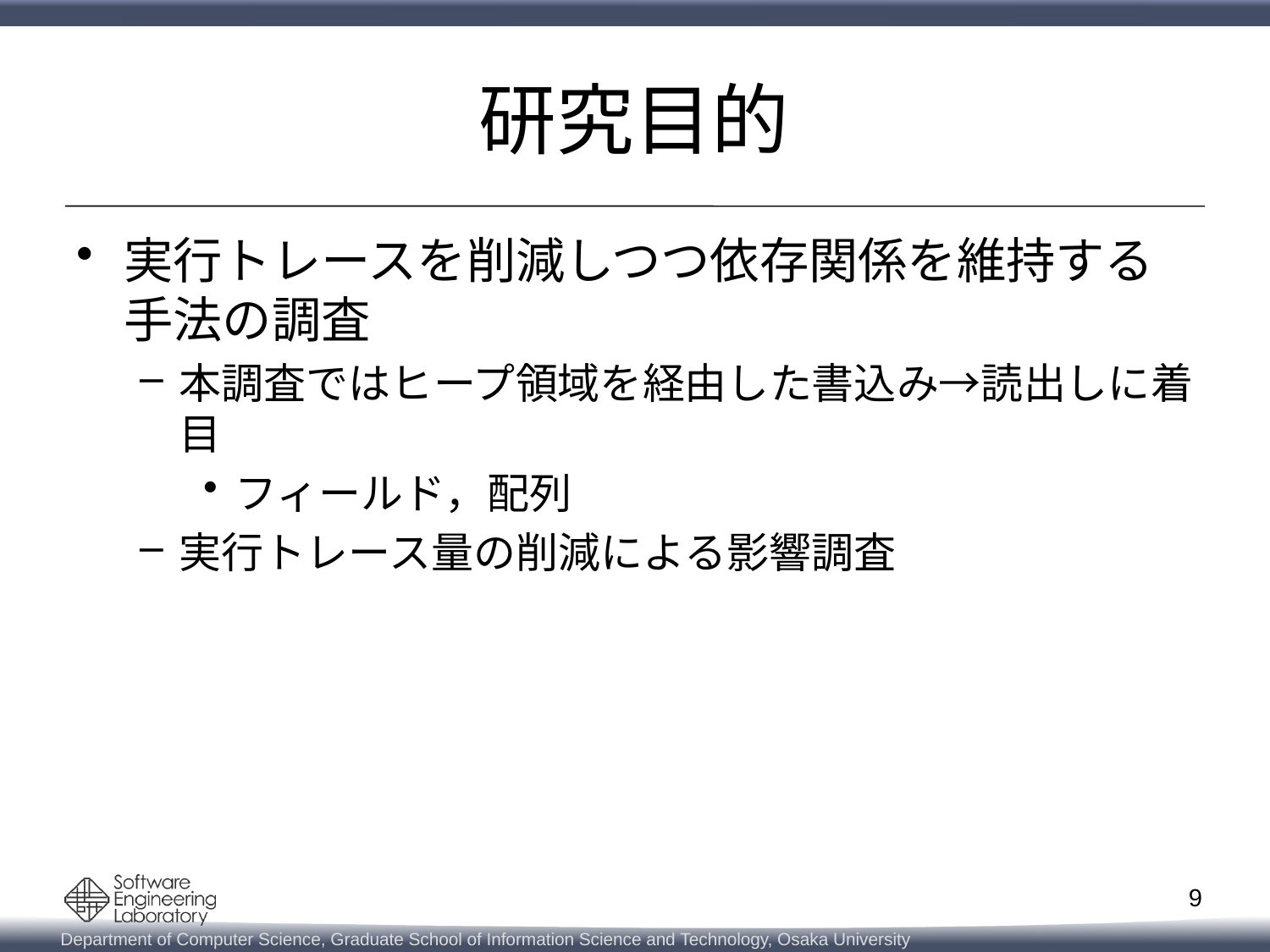

# 研究目的
実行トレースを削減しつつ依存関係を維持する
手法の調査
本調査ではヒープ領域を経由した書込み→読出しに着目
フィールド，配列
実行トレース量の削減による影響調査

9